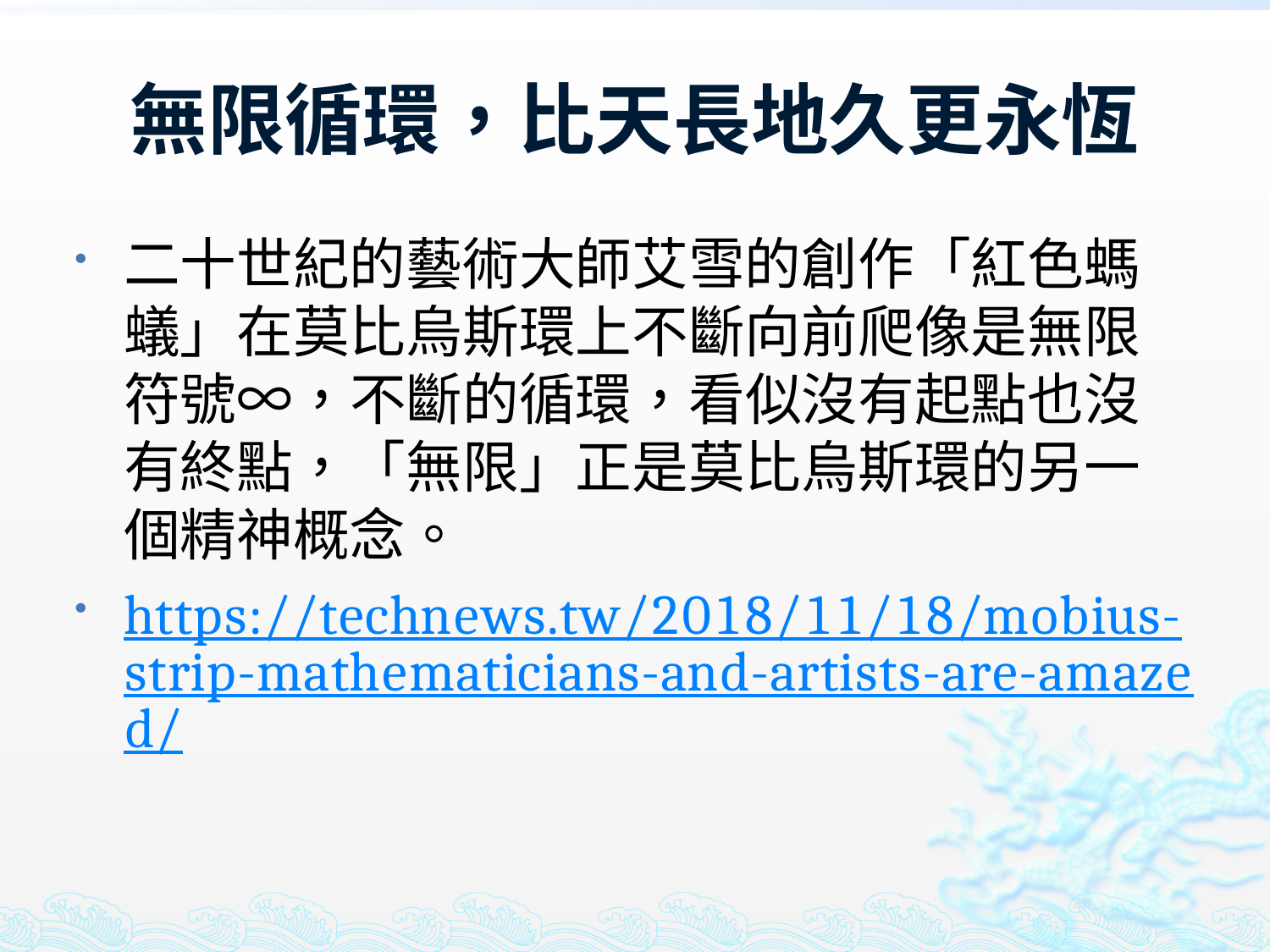

# 無限循環，比天長地久更永恆
二十世紀的藝術大師艾雪的創作「紅色螞蟻」在莫比烏斯環上不斷向前爬像是無限符號∞，不斷的循環，看似沒有起點也沒有終點，「無限」正是莫比烏斯環的另一個精神概念。
https://technews.tw/2018/11/18/mobius-strip-mathematicians-and-artists-are-amazed/